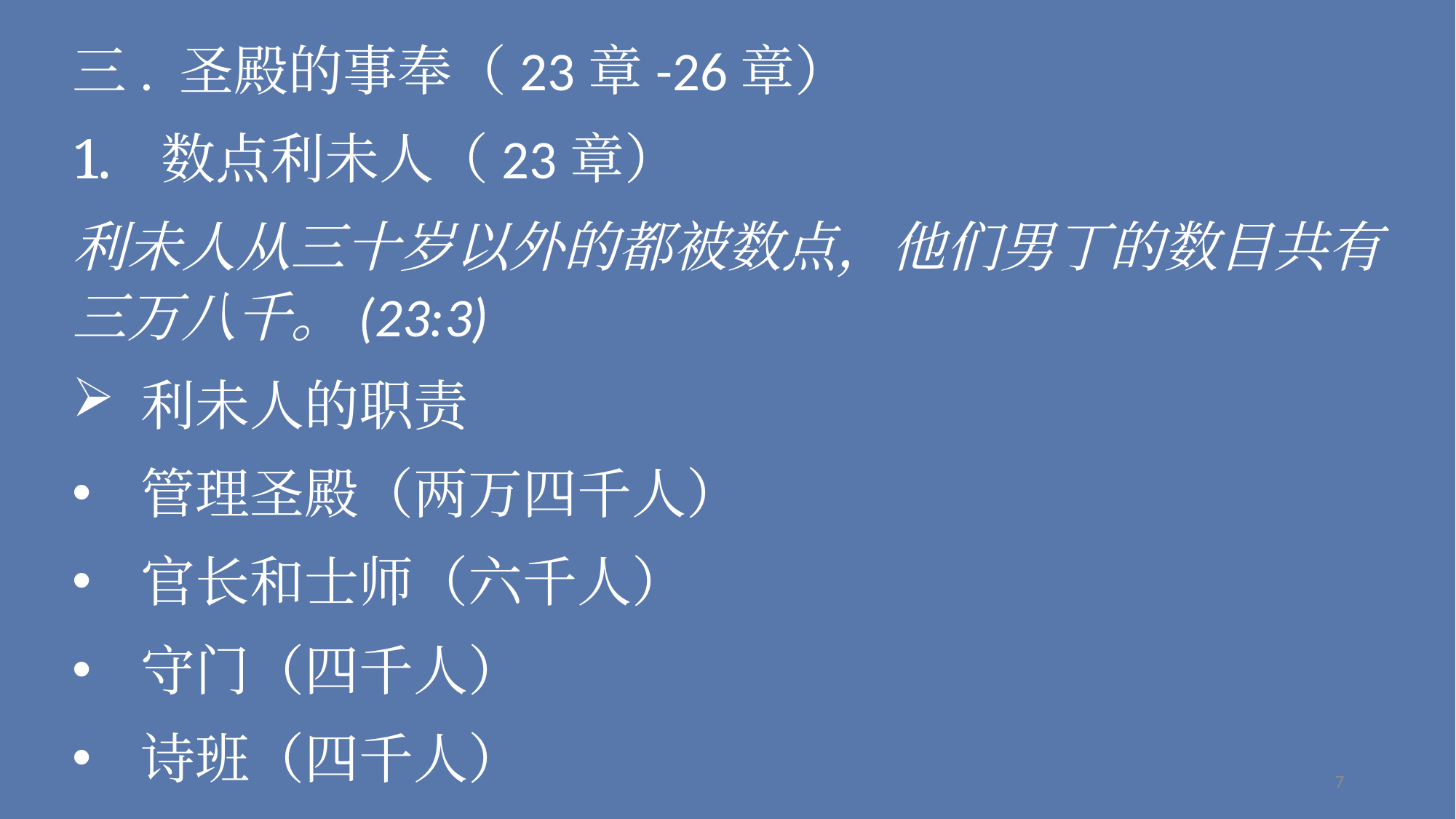

三. 圣殿的事奉（23章-26章）
数点利未人（23章）
利未人从三十岁以外的都被数点，他们男丁的数目共有三万八千。(23:3)
利未人的职责
管理圣殿（两万四千人）
官长和士师（六千人）
守门（四千人）
诗班（四千人）
7